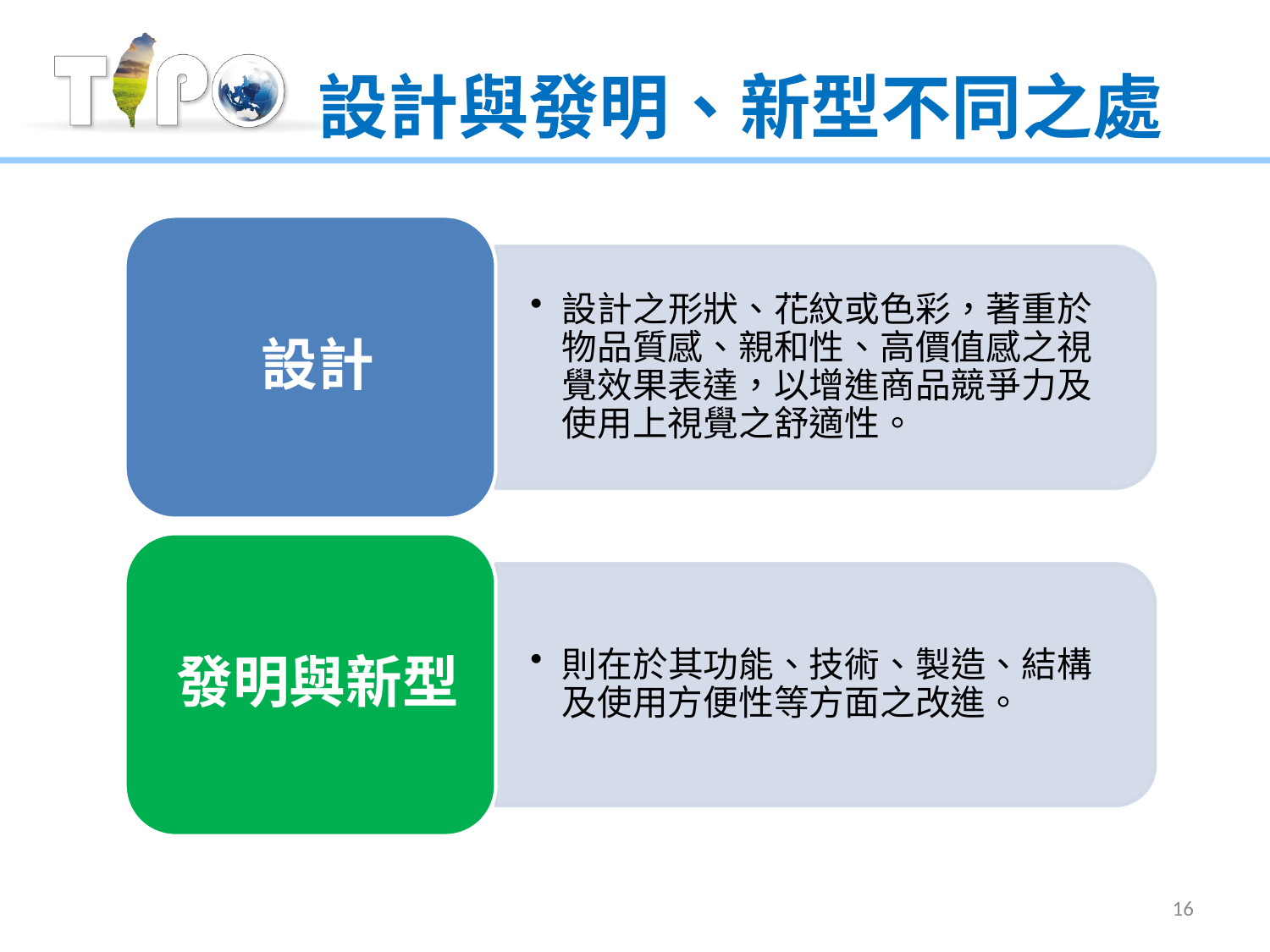

# 設計與發明、新型不同之處
設計之形狀、花紋或色彩，著重於物品質感、親和性、高價值感之視覺效果表達，以增進商品競爭力及使用上視覺之舒適性。
設計
則在於其功能、技術、製造、結構及使用方便性等方面之改進。
發明與新型
16